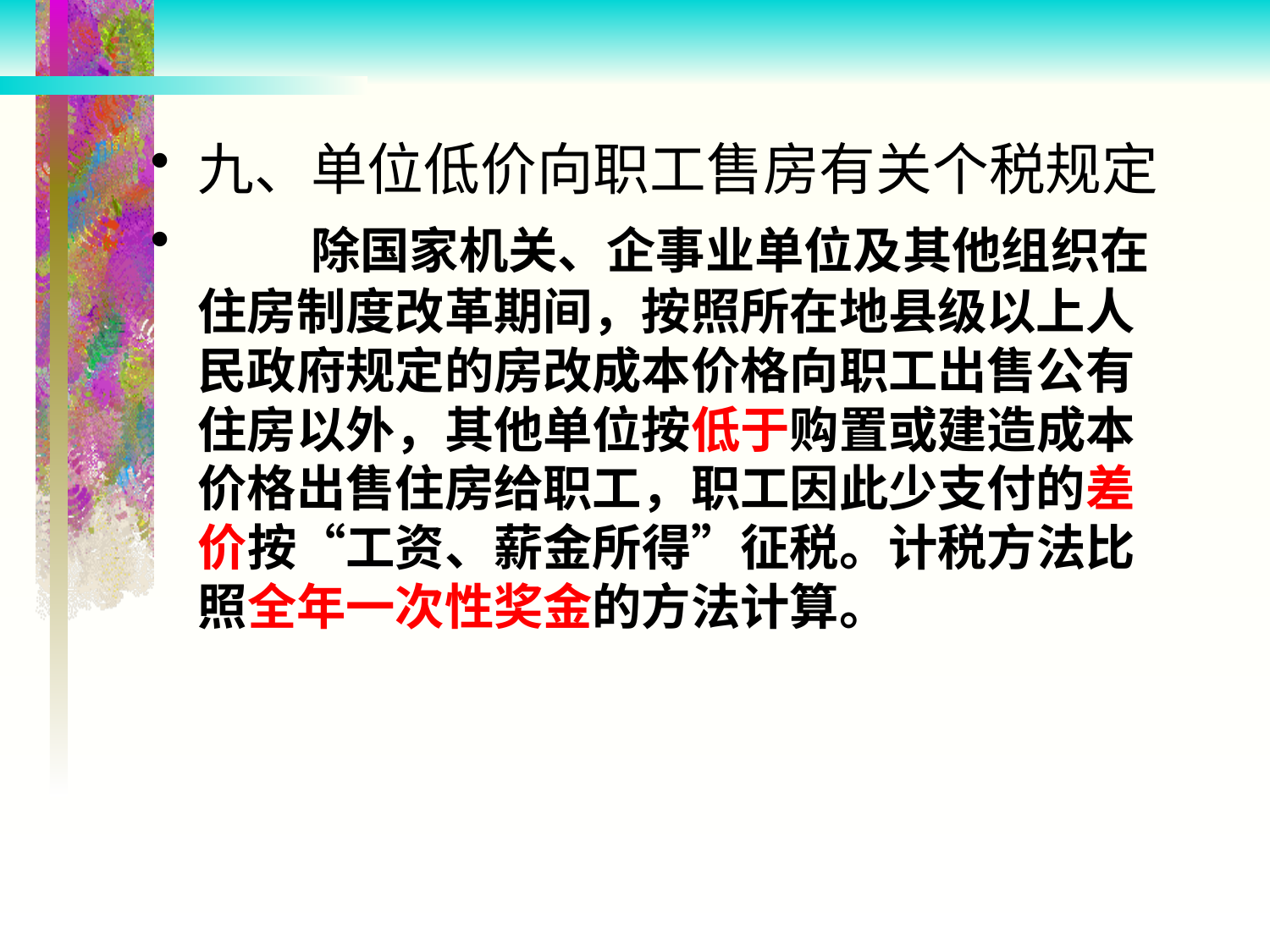

九、单位低价向职工售房有关个税规定
　　除国家机关、企事业单位及其他组织在住房制度改革期间，按照所在地县级以上人民政府规定的房改成本价格向职工出售公有住房以外，其他单位按低于购置或建造成本价格出售住房给职工，职工因此少支付的差价按“工资、薪金所得”征税。计税方法比照全年一次性奖金的方法计算。